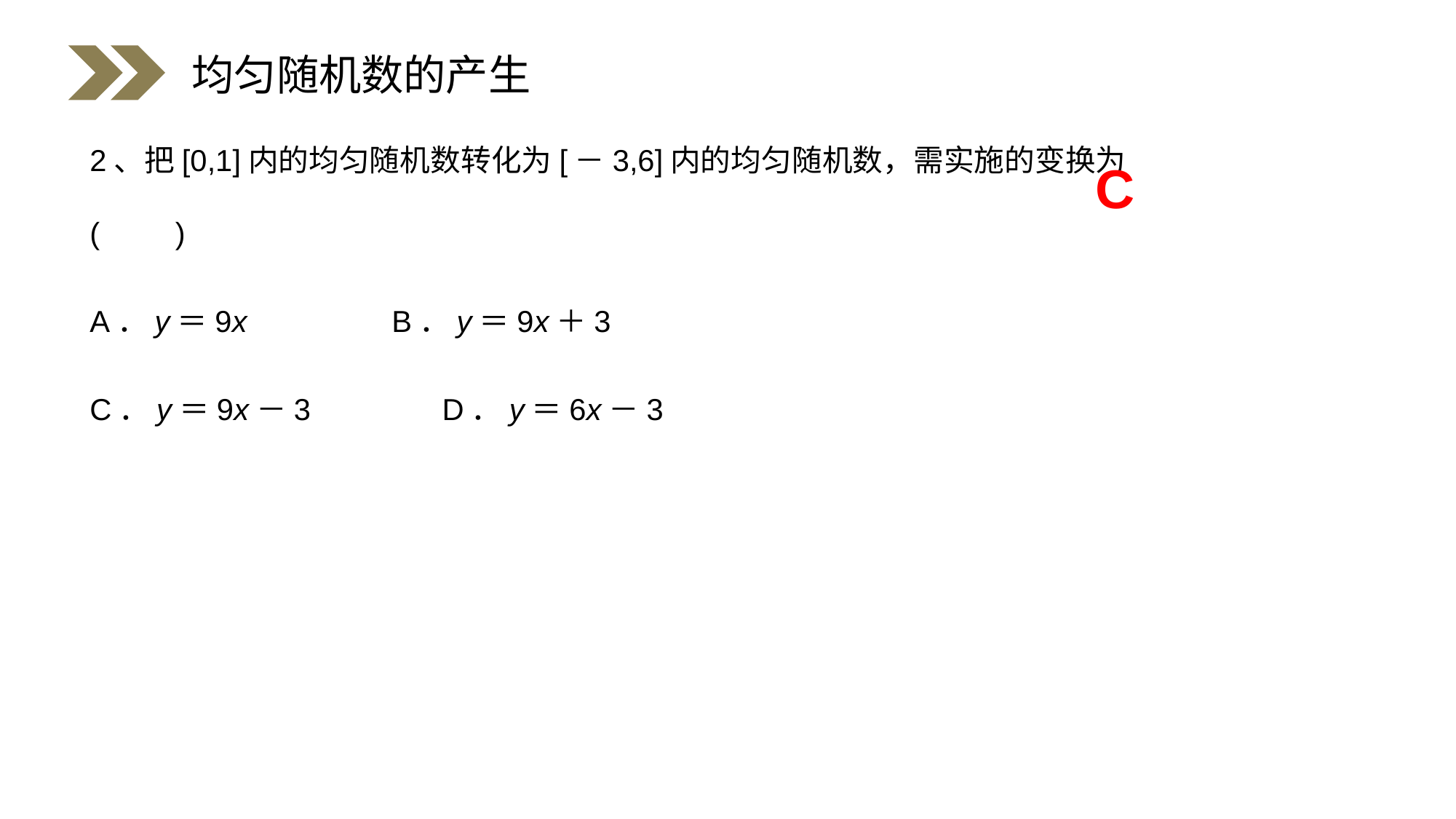

2、把[0,1]内的均匀随机数转化为[－3,6]内的均匀随机数，需实施的变换为(　　)
A．y＝9x 	          B．y＝9x＋3
C．y＝9x－3 	   D．y＝6x－3

均匀随机数的产生
C